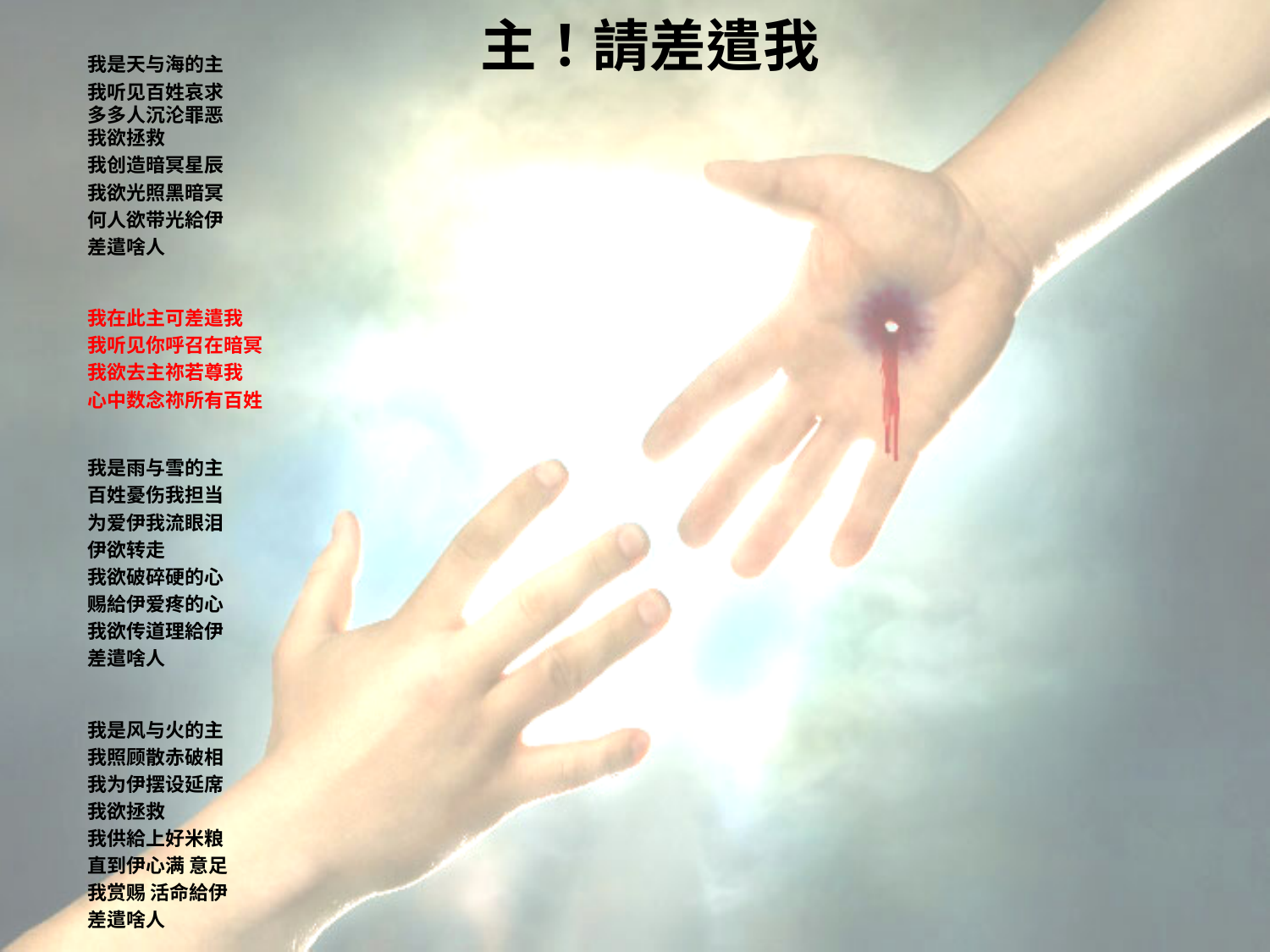

# 主！請差遣我
我是天与海的主
我听见百姓哀求
多多人沉沦罪恶
我欲拯救
我创造暗冥星辰
我欲光照黑暗冥
何人欲带光給伊
差遣啥人

我在此主可差遣我
我听见你呼召在暗冥
我欲去主祢若尊我
心中数念祢所有百姓

我是雨与雪的主
百姓憂伤我担当
为爱伊我流眼泪
伊欲转走
我欲破碎硬的心
赐給伊爱疼的心
我欲传道理給伊
差遣啥人

我是风与火的主
我照顾散赤破相
我为伊摆设延席
我欲拯救
我供給上好米粮
直到伊心满 意足
我赏赐 活命給伊
差遣啥人